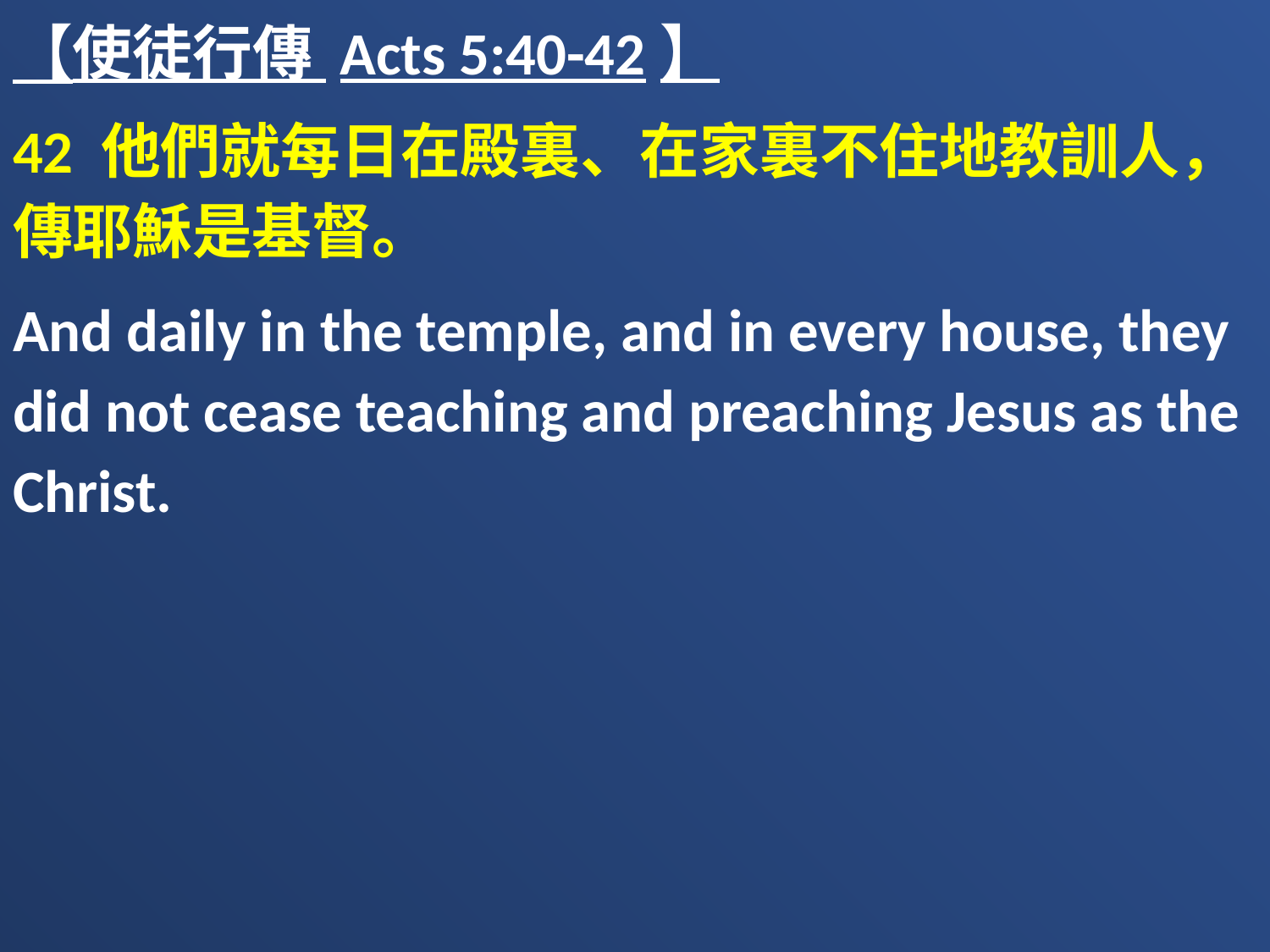

【使徒行傳 Acts 5:40-42】
42 他們就每日在殿裏、在家裏不住地教訓人，傳耶穌是基督。
And daily in the temple, and in every house, they did not cease teaching and preaching Jesus as the Christ.